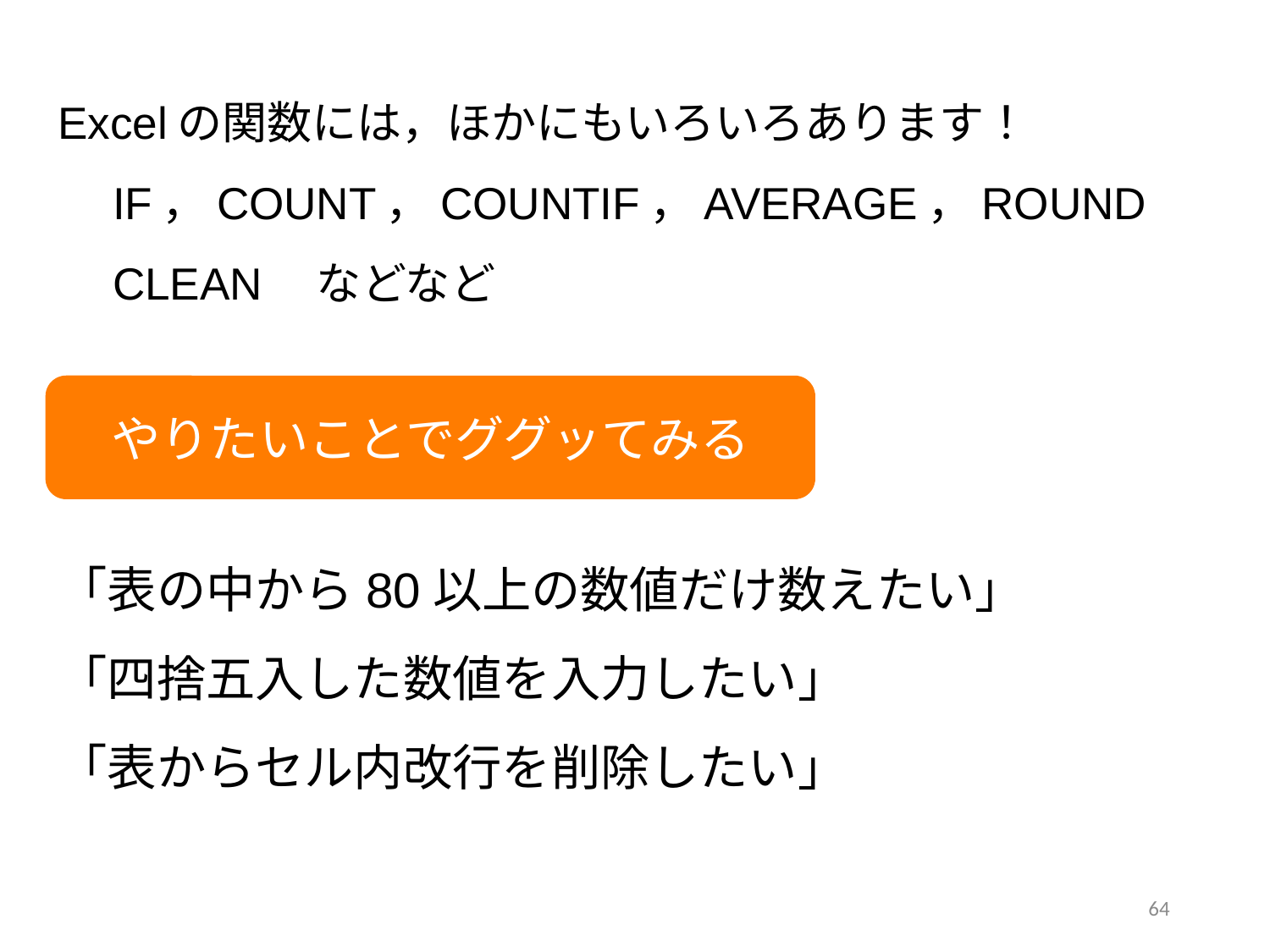

Excelの関数には，ほかにもいろいろあります！
　IF，COUNT，COUNTIF，AVERAGE，ROUND
　CLEAN　などなど
やりたいことでググッてみる
「表の中から80以上の数値だけ数えたい」
「四捨五入した数値を入力したい」
「表からセル内改行を削除したい」
64